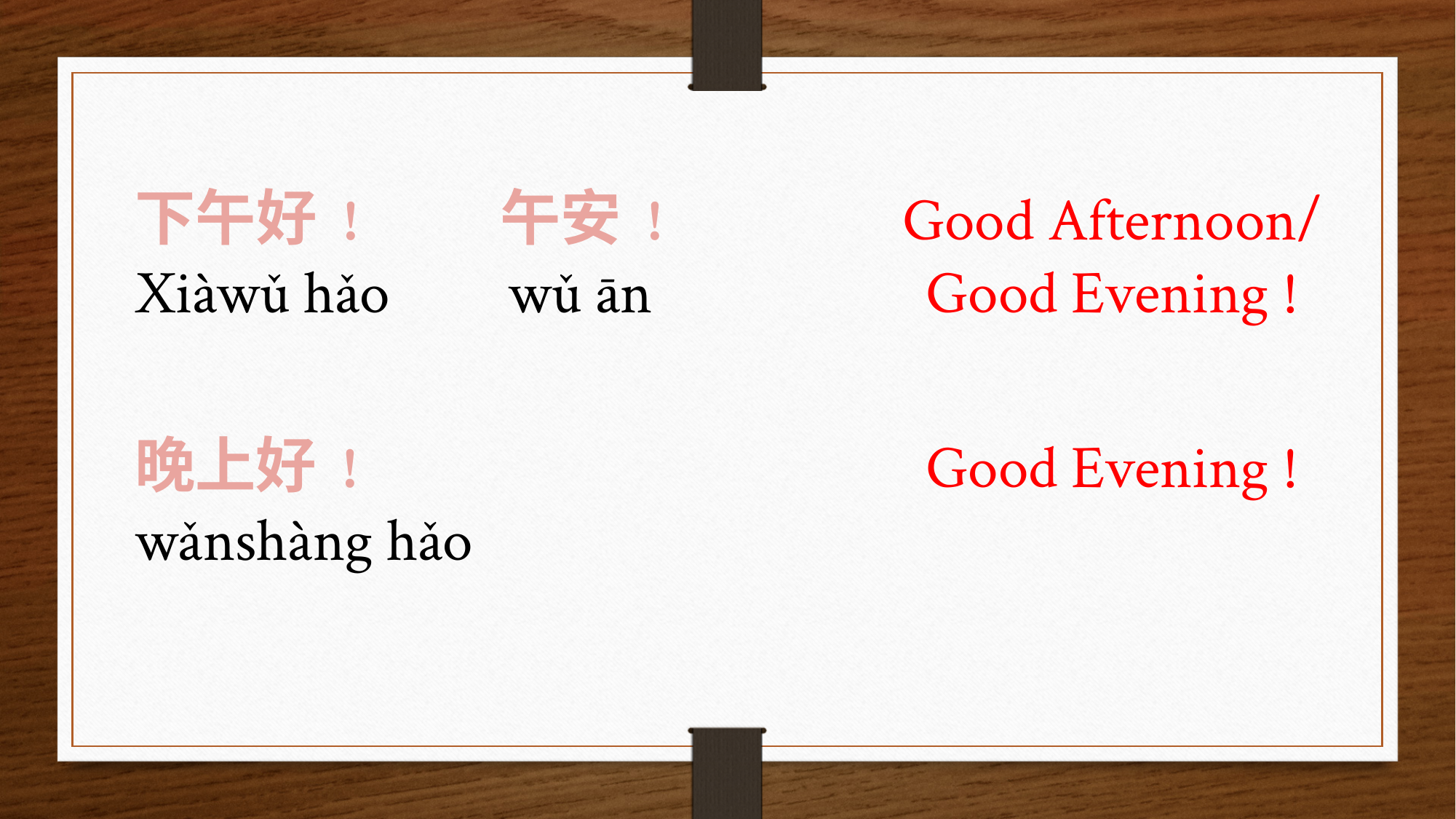

Good Afternoon/
Good Evening !
午安 !
wǔ ān
下午好 !
Xiàwǔ hǎo
晚上好 !
wǎnshàng hǎo
Good Evening !